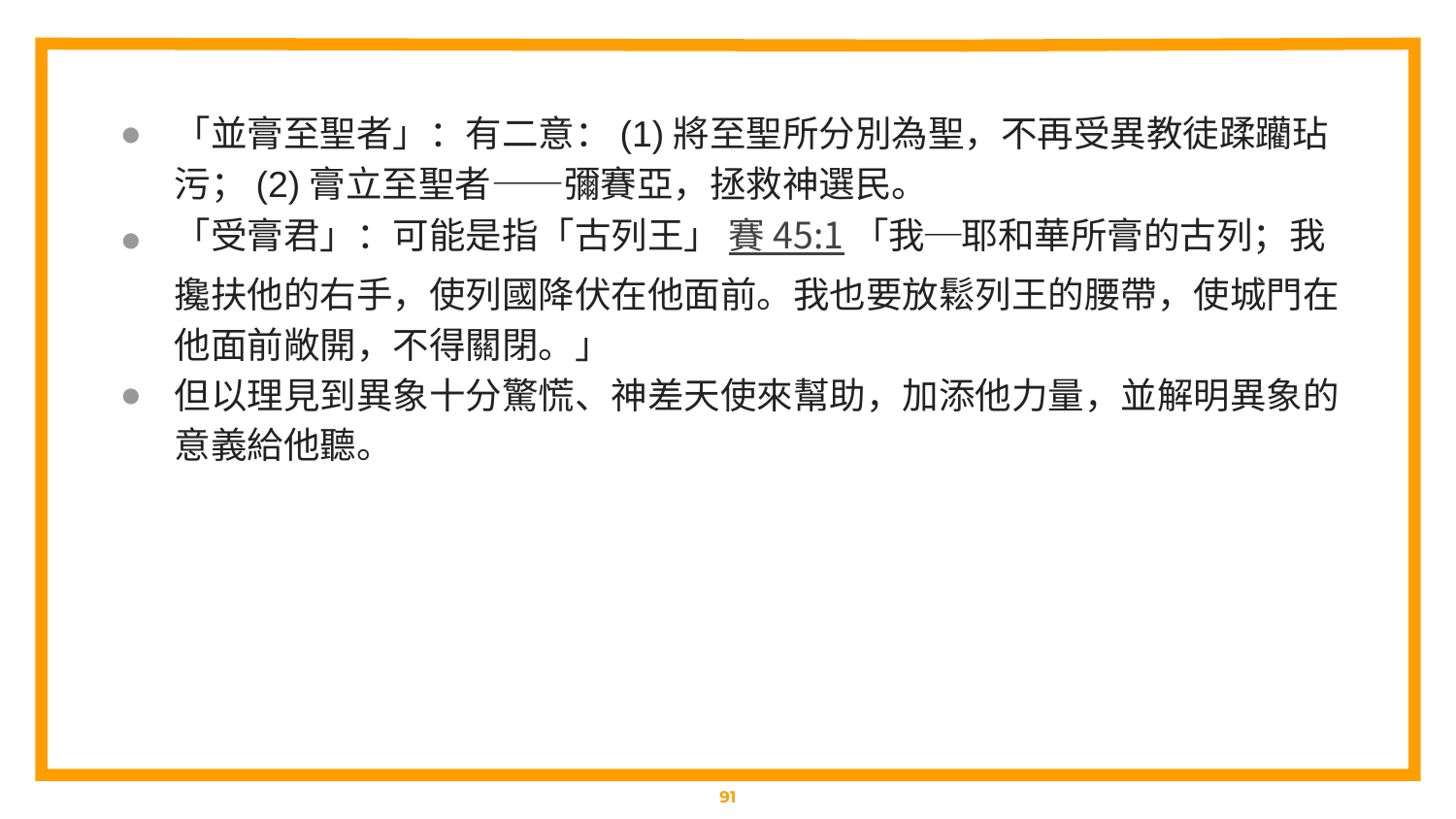

「並膏至聖者」：有二意：(1)將至聖所分別為聖，不再受異教徒蹂躪玷污；(2)膏立至聖者——彌賽亞，拯救神選民。
「受膏君」：可能是指「古列王」 賽 45:1 「我─耶和華所膏的古列；我攙扶他的右手，使列國降伏在他面前。我也要放鬆列王的腰帶，使城門在他面前敞開，不得關閉。」
但以理見到異象十分驚慌、神差天使來幫助，加添他力量，並解明異象的意義給他聽。
91